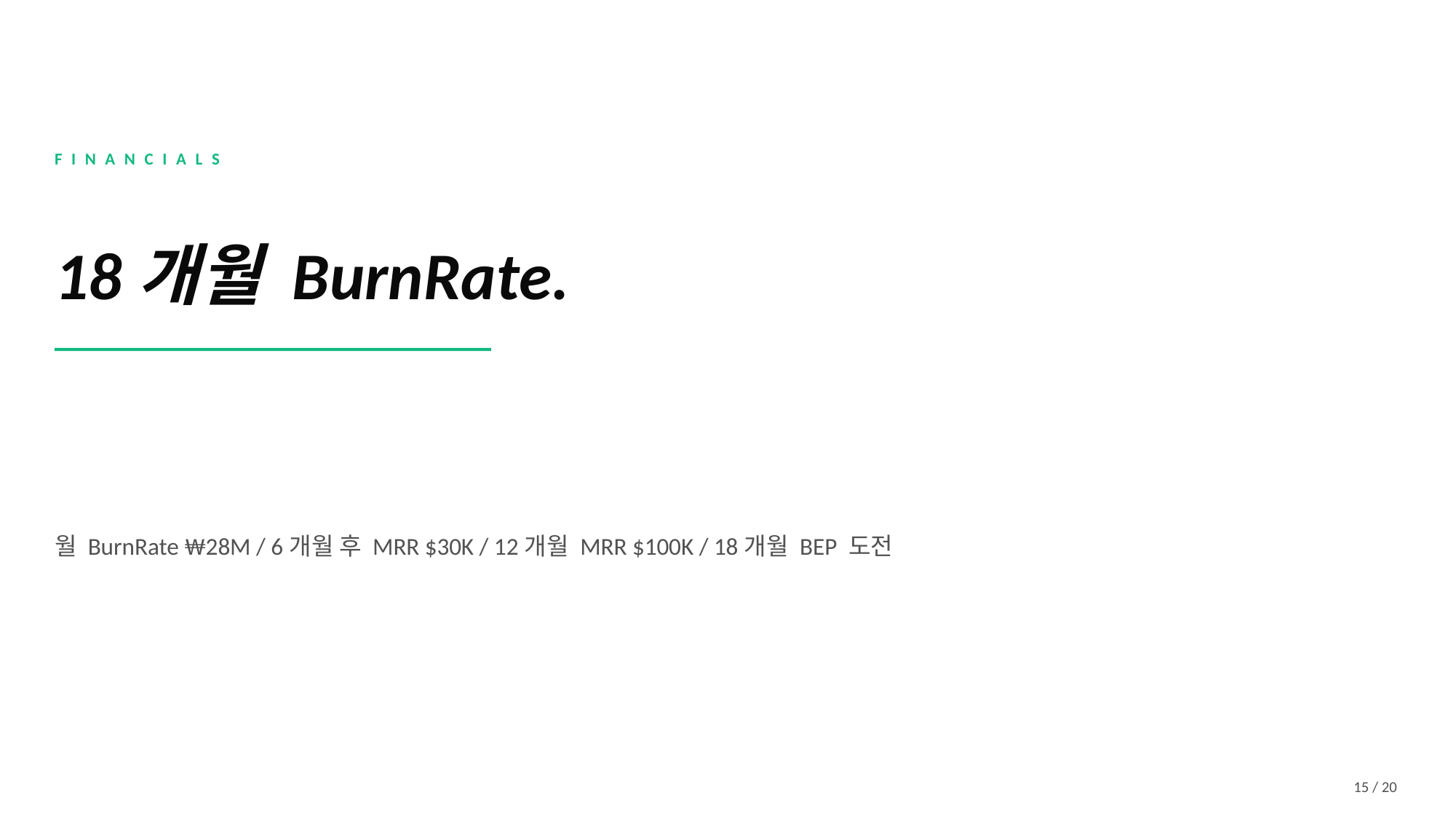

FINANCIALS
18개월 BurnRate.

월 BurnRate ₩28M / 6개월 후 MRR $30K / 12개월 MRR $100K / 18개월 BEP 도전
15 / 20